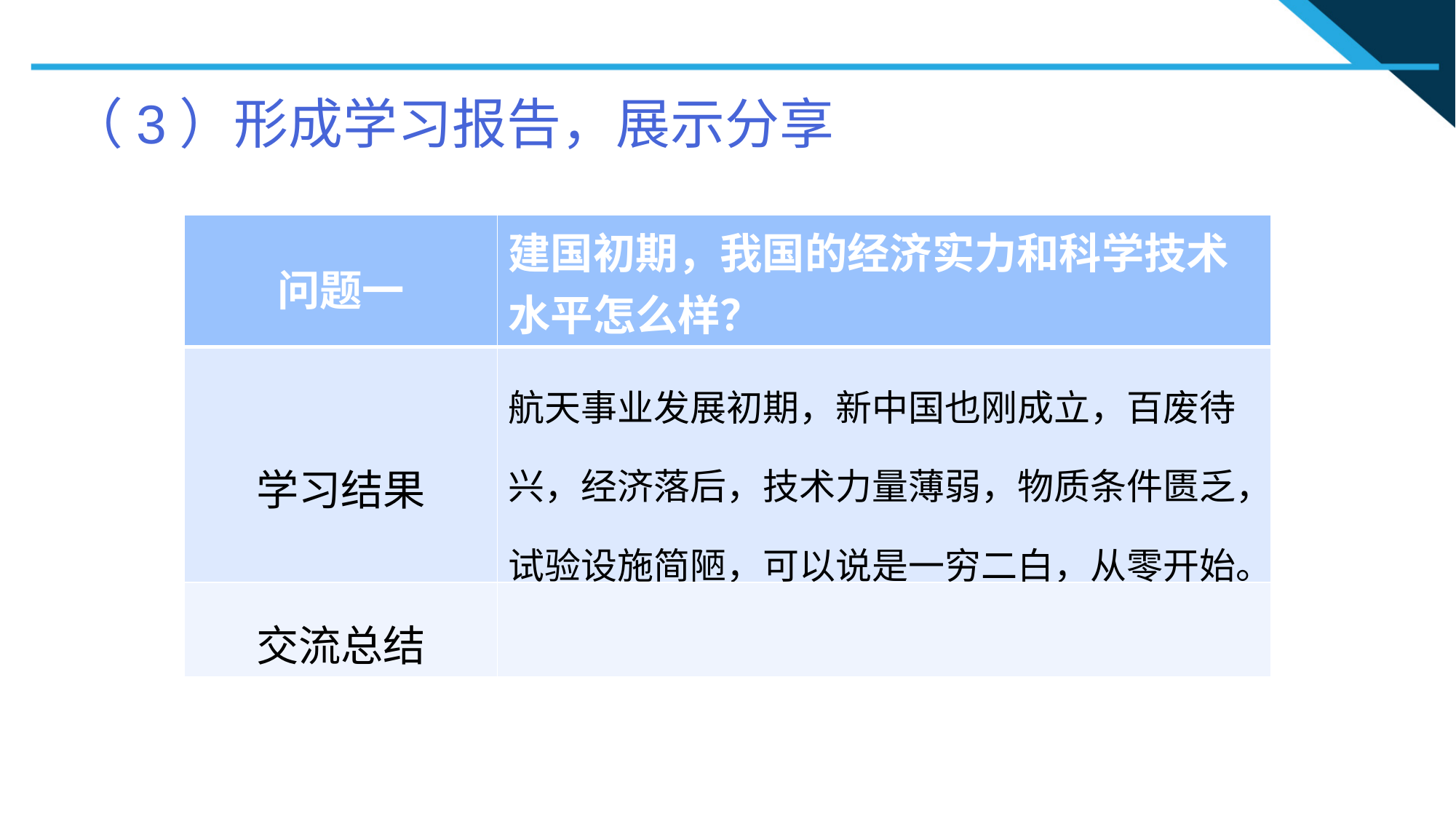

（3）形成学习报告，展示分享

| 问题一 | 建国初期，我国的经济实力和科学技术水平怎么样？ |
| --- | --- |
| 学习结果 | 航天事业发展初期，新中国也刚成立，百废待兴，经济落后，技术力量薄弱，物质条件匮乏，试验设施简陋，可以说是一穷二白，从零开始。 |
| 交流总结 |  |